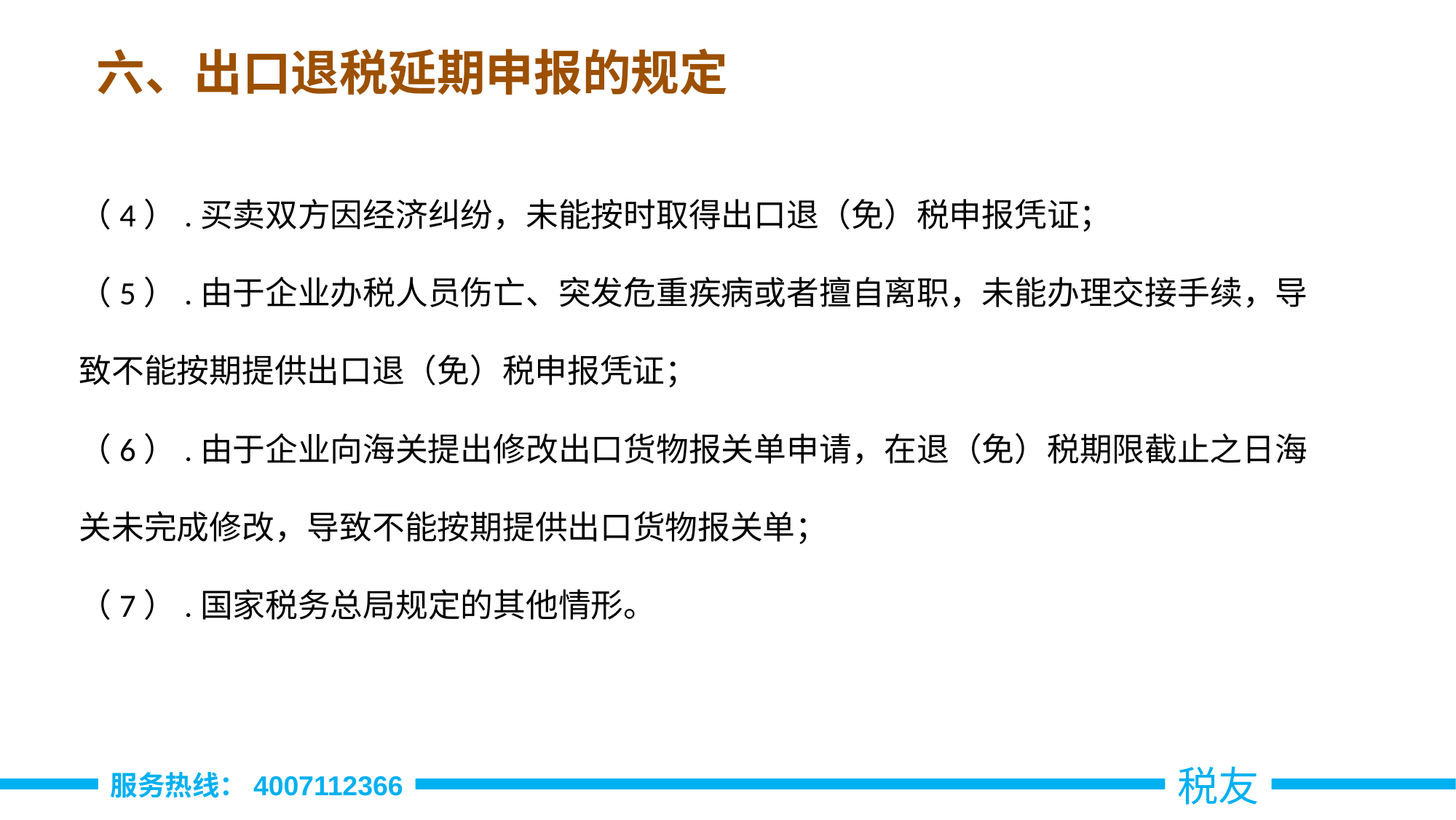

六、出口退税延期申报的规定
（4）.买卖双方因经济纠纷，未能按时取得出口退（免）税申报凭证；
（5）.由于企业办税人员伤亡、突发危重疾病或者擅自离职，未能办理交接手续，导致不能按期提供出口退（免）税申报凭证；
（6）.由于企业向海关提出修改出口货物报关单申请，在退（免）税期限截止之日海关未完成修改，导致不能按期提供出口货物报关单；
（7）.国家税务总局规定的其他情形。